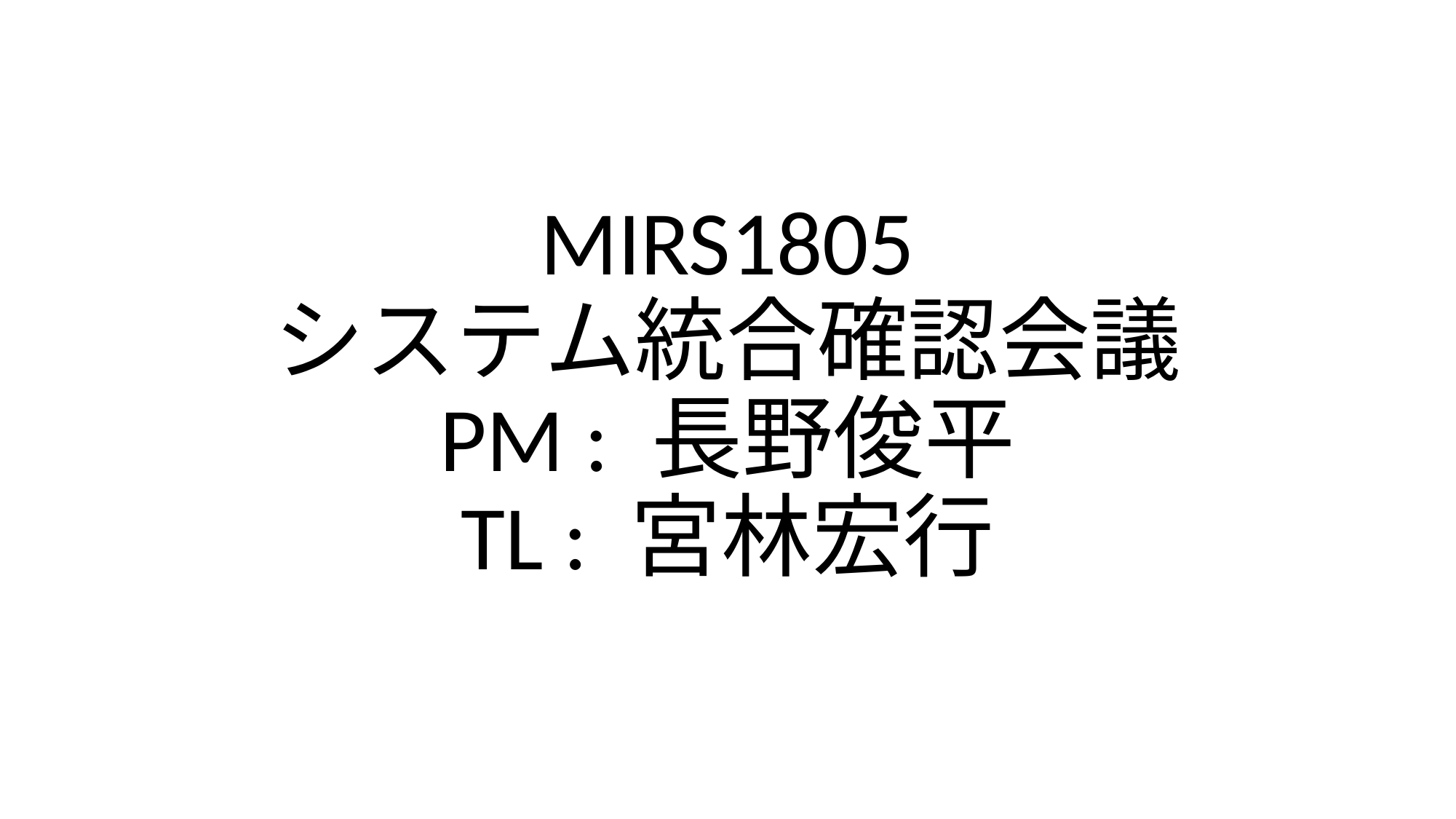

# MIRS1805 システム統合確認会議 PM : 長野俊平 TL : 宮林宏行